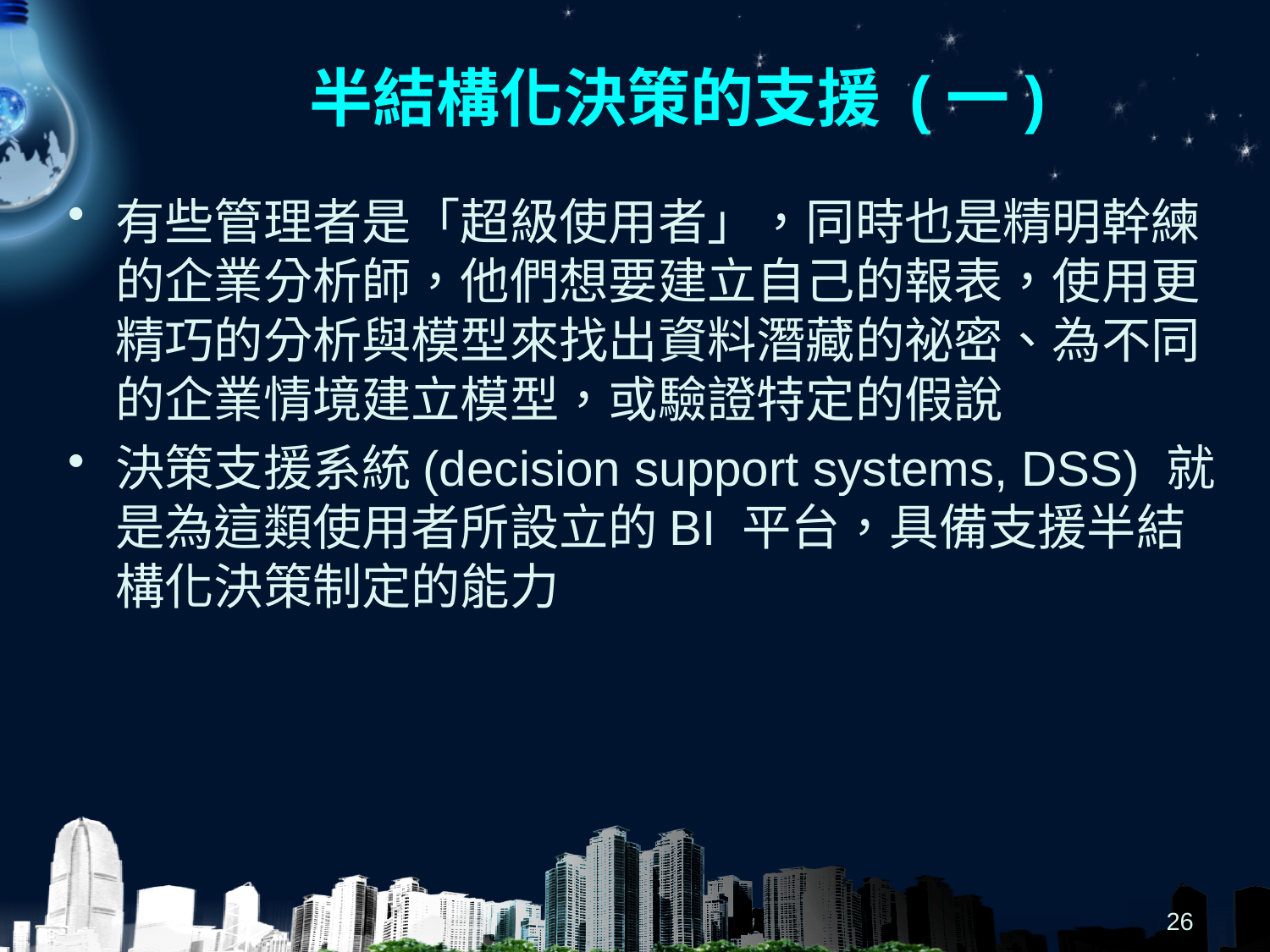

# 半結構化決策的支援 (一)
有些管理者是「超級使用者」，同時也是精明幹練的企業分析師，他們想要建立自己的報表，使用更精巧的分析與模型來找出資料潛藏的祕密、為不同的企業情境建立模型，或驗證特定的假說
決策支援系統(decision support systems, DSS) 就是為這類使用者所設立的BI 平台，具備支援半結構化決策制定的能力
26